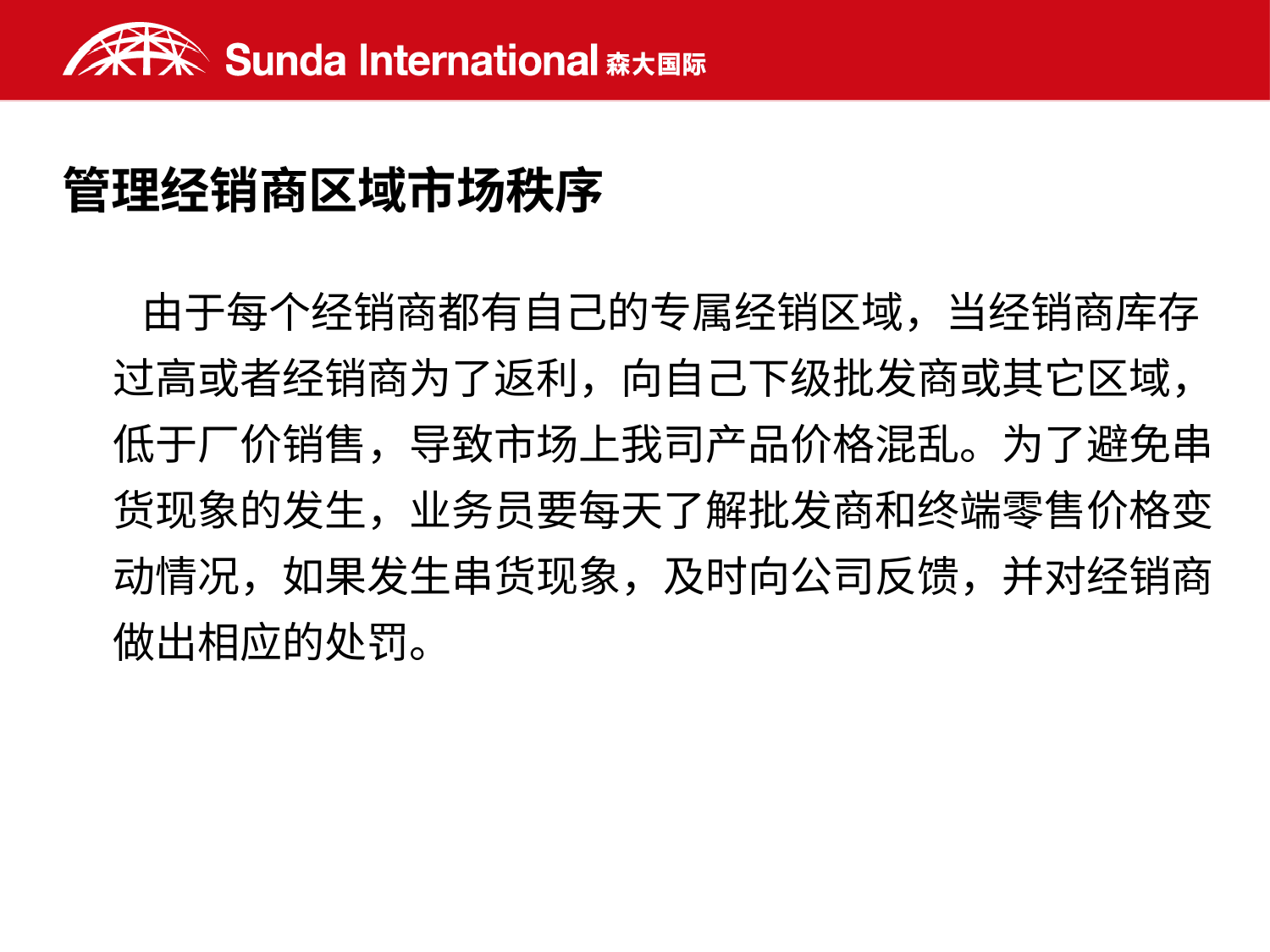

# 管理经销商区域市场秩序
     由于每个经销商都有自己的专属经销区域，当经销商库存过高或者经销商为了返利，向自己下级批发商或其它区域，低于厂价销售，导致市场上我司产品价格混乱。为了避免串货现象的发生，业务员要每天了解批发商和终端零售价格变动情况，如果发生串货现象，及时向公司反馈，并对经销商做出相应的处罚。